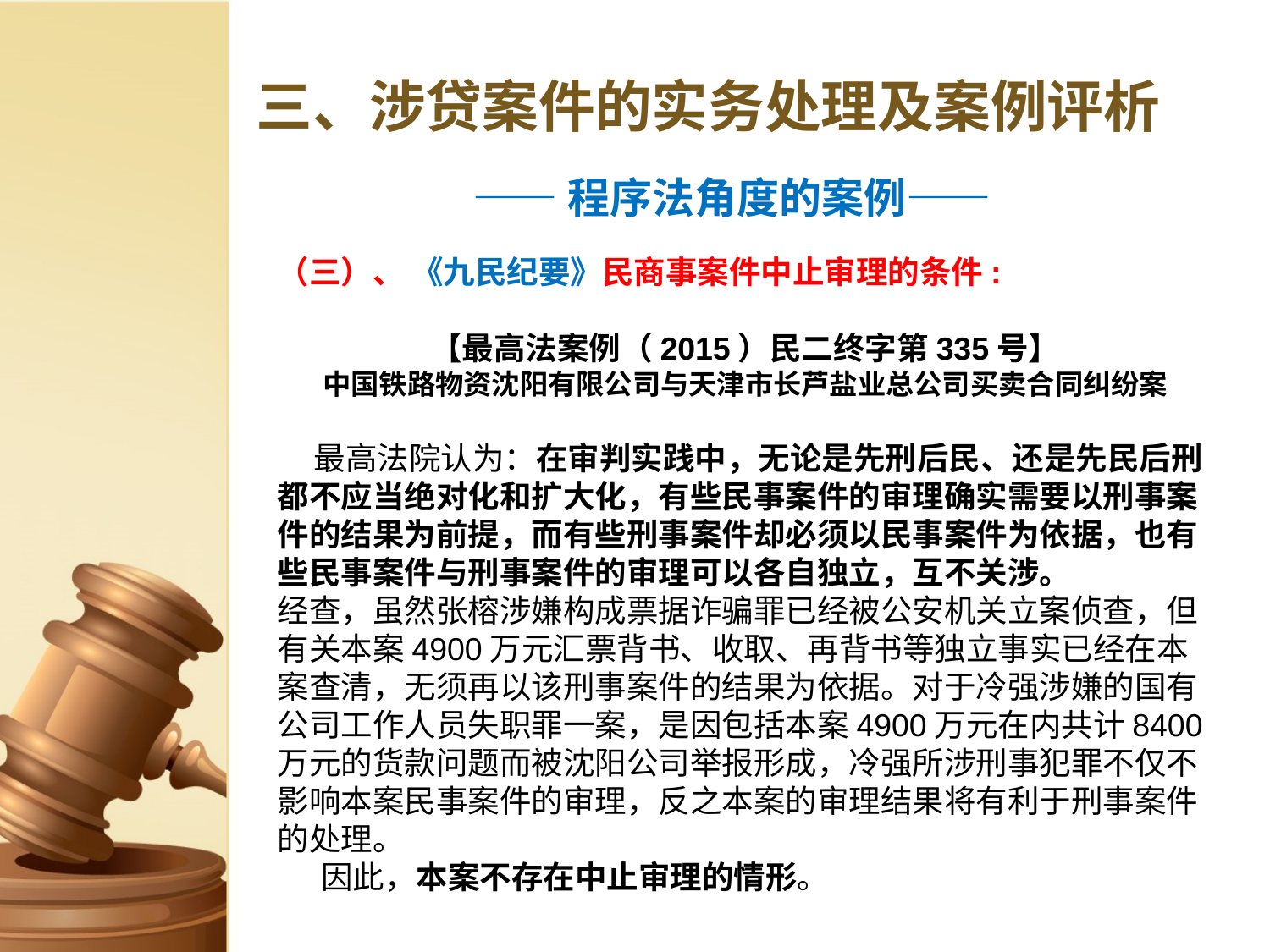

# 三、涉贷案件的实务处理及案例评析
——程序法角度的案例——
（三）、 《九民纪要》民商事案件中止审理的条件:

【最高法案例（2015）民二终字第335号】
中国铁路物资沈阳有限公司与天津市长芦盐业总公司买卖合同纠纷案

    最高法院认为：在审判实践中，无论是先刑后民、还是先民后刑都不应当绝对化和扩大化，有些民事案件的审理确实需要以刑事案件的结果为前提，而有些刑事案件却必须以民事案件为依据，也有些民事案件与刑事案件的审理可以各自独立，互不关涉。
经查，虽然张榕涉嫌构成票据诈骗罪已经被公安机关立案侦查，但有关本案4900万元汇票背书、收取、再背书等独立事实已经在本案查清，无须再以该刑事案件的结果为依据。对于冷强涉嫌的国有公司工作人员失职罪一案，是因包括本案4900万元在内共计8400万元的货款问题而被沈阳公司举报形成，冷强所涉刑事犯罪不仅不影响本案民事案件的审理，反之本案的审理结果将有利于刑事案件的处理。
     因此，本案不存在中止审理的情形。